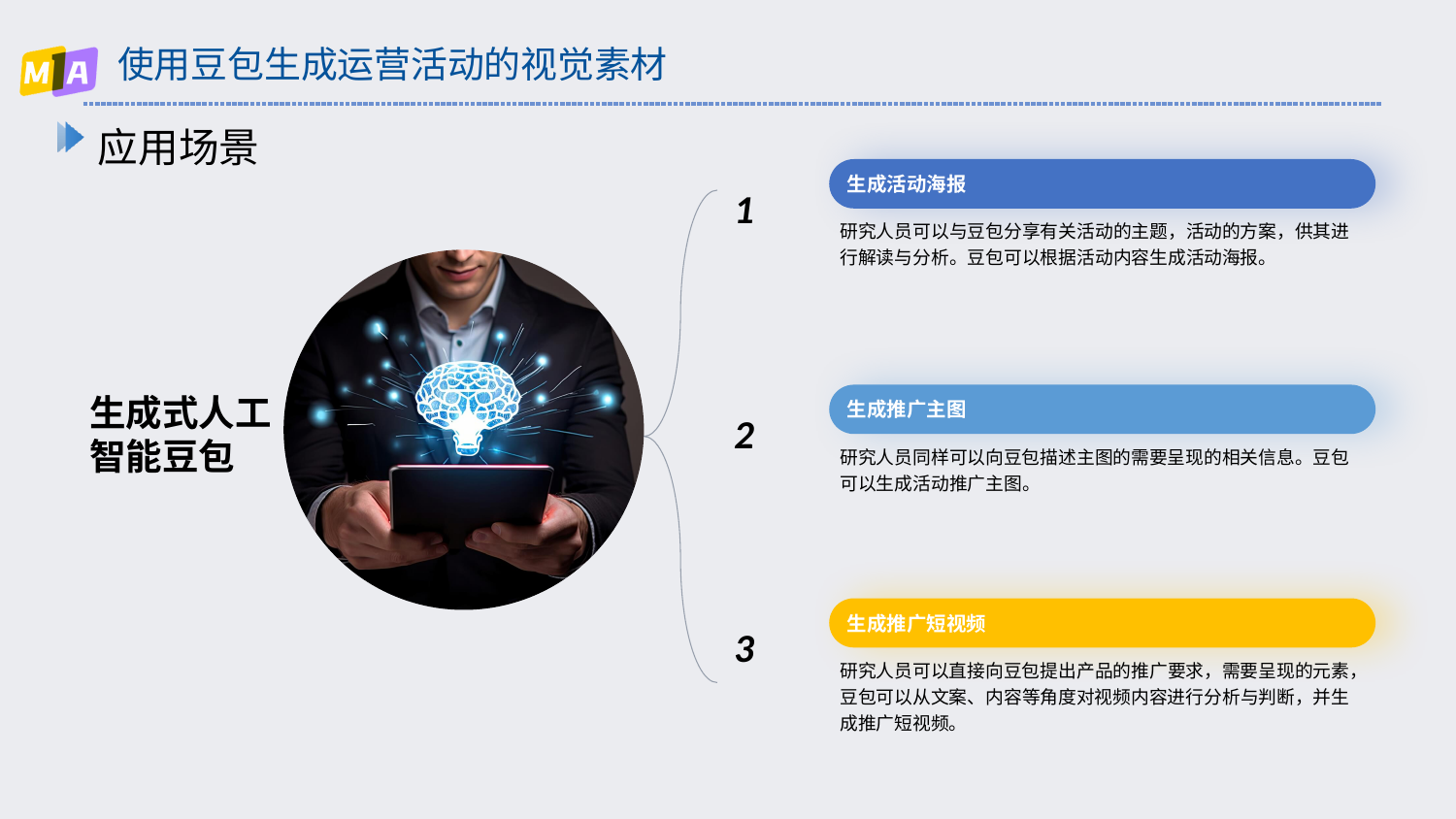

# 使用豆包生成运营活动的视觉素材
应用场景
生成式人工智能豆包
生成活动海报
1
研究人员可以与豆包分享有关活动的主题，活动的方案，供其进行解读与分析。豆包可以根据活动内容生成活动海报。

生成推广主图
2
研究人员同样可以向豆包描述主图的需要呈现的相关信息。豆包可以生成活动推广主图。
生成推广短视频
3
研究人员可以直接向豆包提出产品的推广要求，需要呈现的元素，豆包可以从文案、内容等角度对视频内容进行分析与判断，并生成推广短视频。